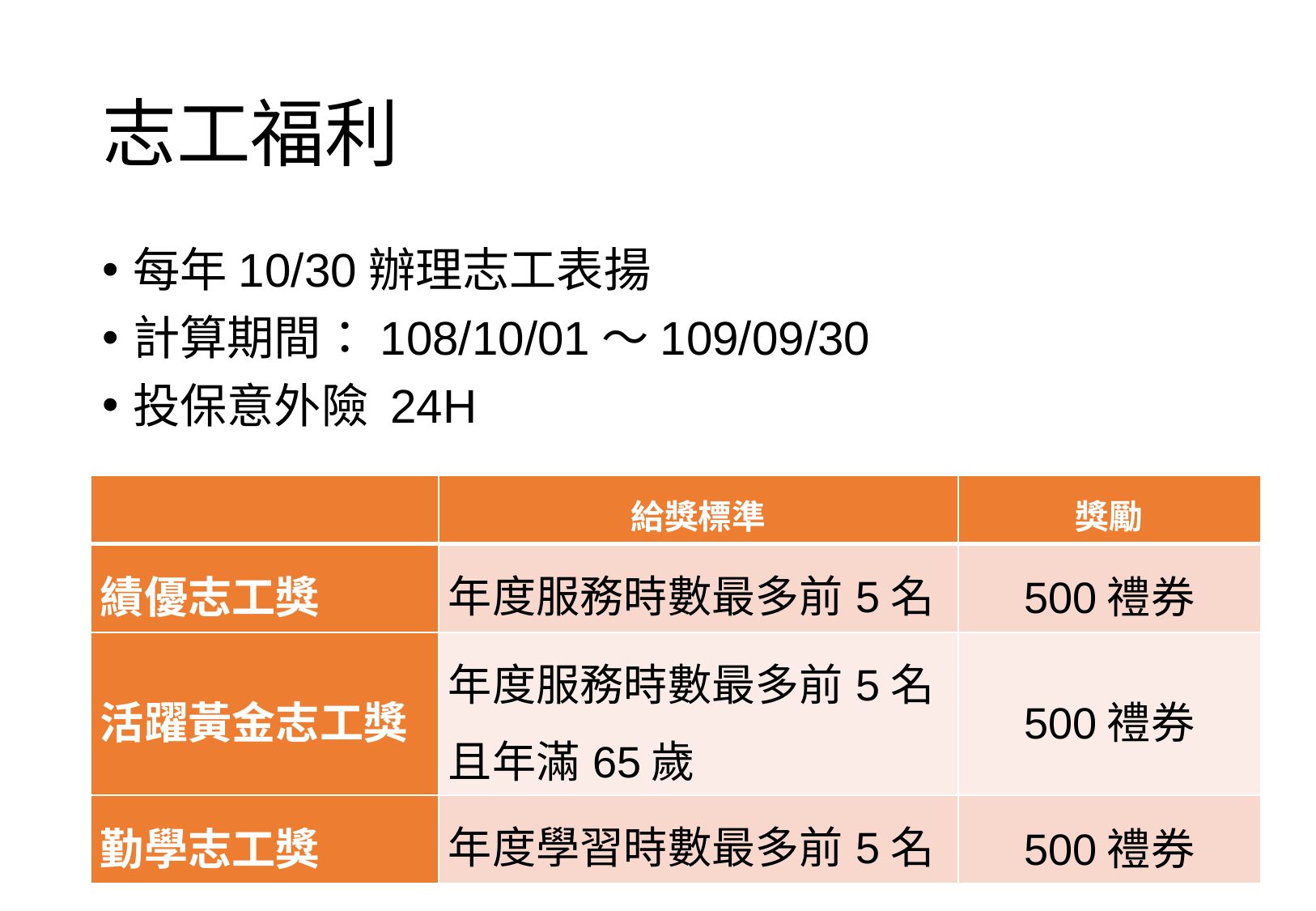

# 志工福利
每年10/30辦理志工表揚
計算期間：108/10/01～109/09/30
投保意外險 24H

|  | 給獎標準 | 獎勵 |
| --- | --- | --- |
| 績優志工獎 | 年度服務時數最多前5名 | 500禮券 |
| 活躍黃金志工獎 | 年度服務時數最多前5名 且年滿65歲 | 500禮券 |
| 勤學志工獎 | 年度學習時數最多前5名 | 500禮券 |